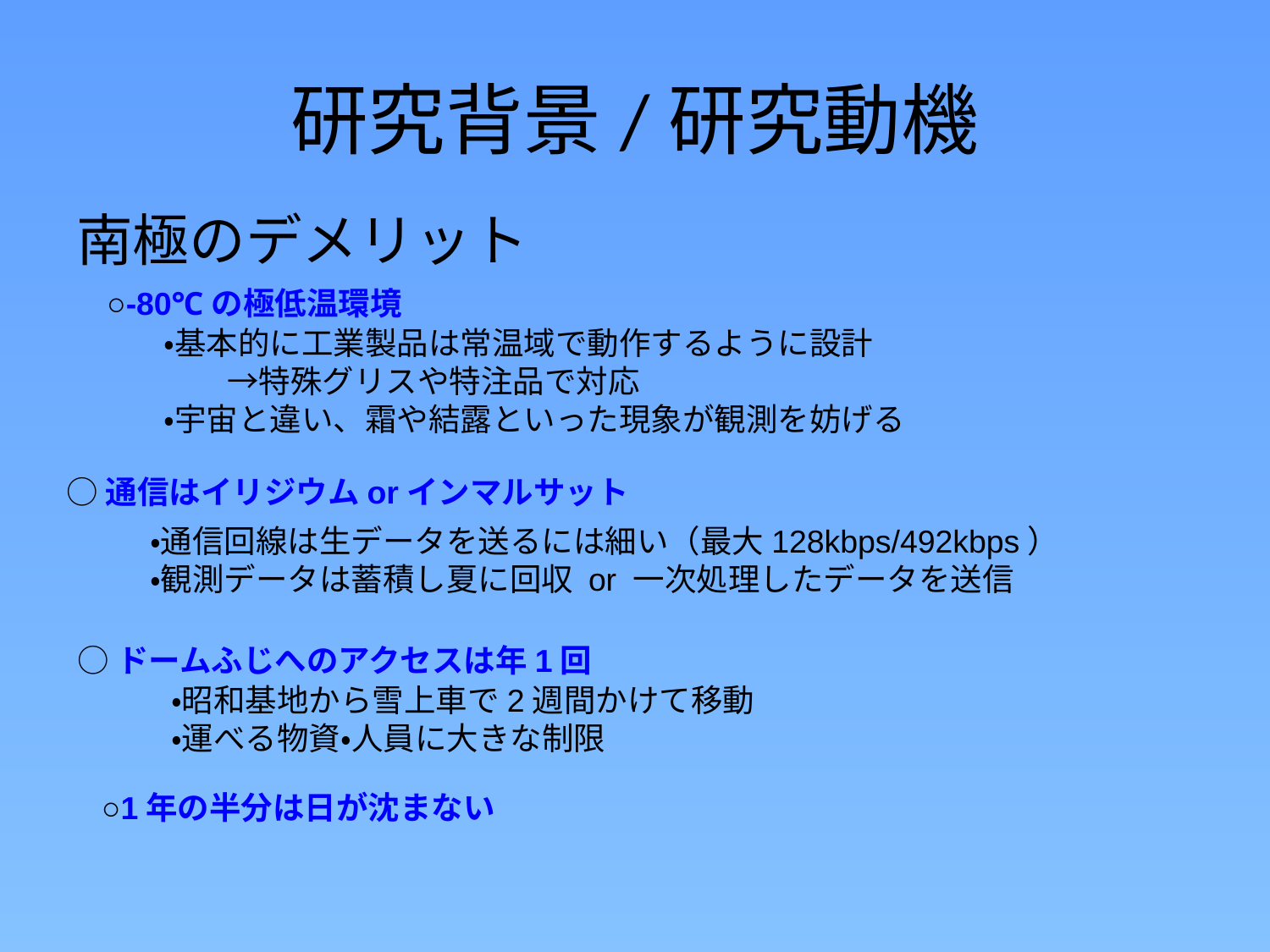

# 研究背景/研究動機
南極のデメリット

○-80℃の極低温環境
・基本的に工業製品は常温域で動作するように設計
　　→特殊グリスや特注品で対応
・宇宙と違い、霜や結露といった現象が観測を妨げる
○通信はイリジウムorインマルサット
・通信回線は生データを送るには細い（最大128kbps/492kbps）
・観測データは蓄積し夏に回収 or 一次処理したデータを送信
○ドームふじへのアクセスは年1回
・昭和基地から雪上車で2週間かけて移動
・運べる物資・人員に大きな制限
○1年の半分は日が沈まない